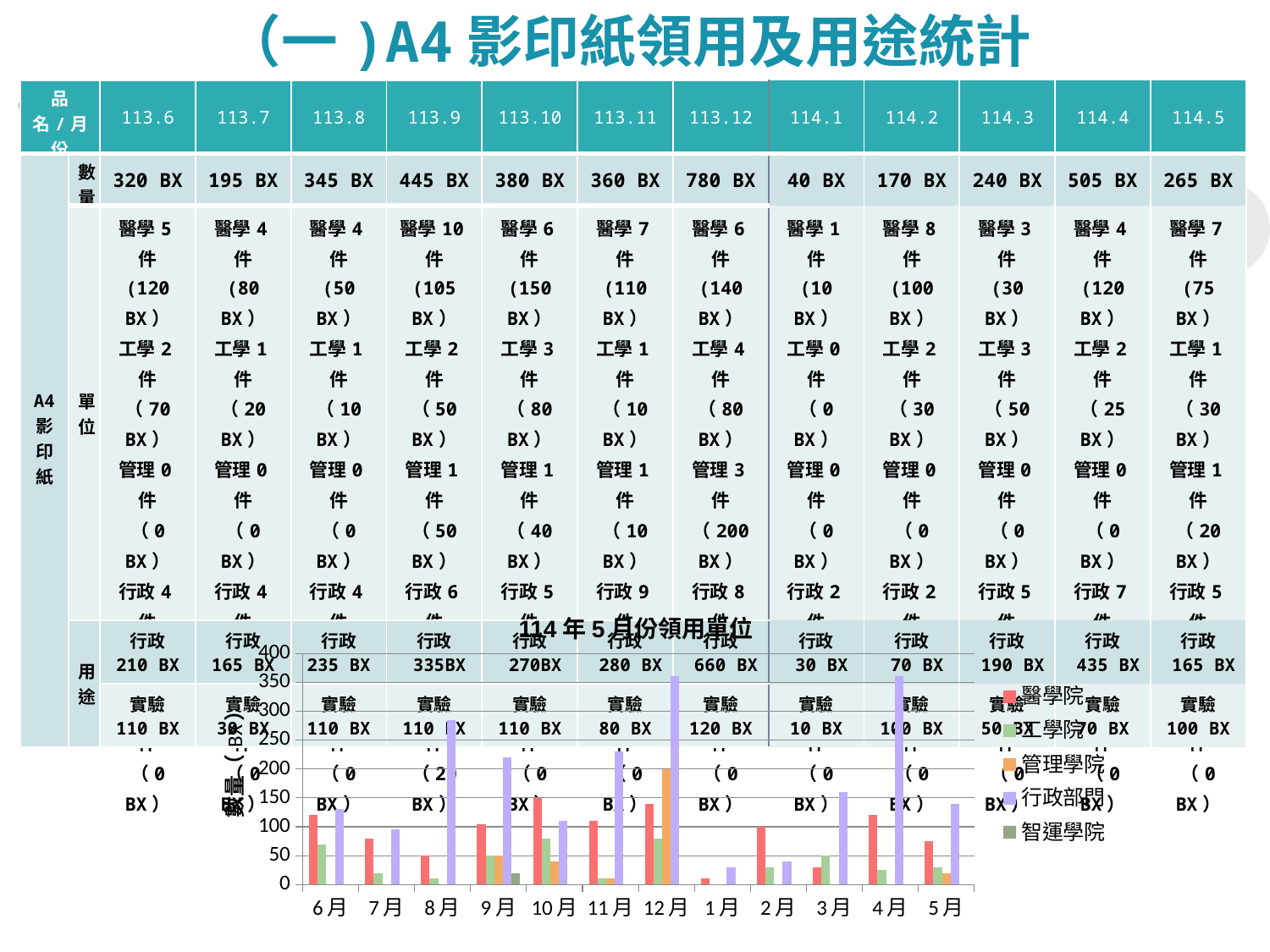

2
（一)A4影印紙領用及用途統計表
| 品名/月份 |  | 113.6 | 113.7 | 113.8 | 113.9 | 113.10 | 113.11 | 113.12 | 114.1 | 114.2 | 114.3 | 114.4 | 114.5 |
| --- | --- | --- | --- | --- | --- | --- | --- | --- | --- | --- | --- | --- | --- |
| A4 影印紙 | 數量 | 320 BX | 195 BX | 345 BX | 445 BX | 380 BX | 360 BX | 780 BX | 40 BX | 170 BX | 240 BX | 505 BX | 265 BX |
|  | 單位 | 醫學5件 (120 BX） 工學2件 （70 BX） 管理0件 （0 BX） 行政4件 （130 BX） 智運0件 （0 BX） | 醫學4件 (80 BX） 工學1件 （20 BX） 管理0件 （0 BX） 行政4件 （95 BX） 智運0件 （0 BX） | 醫學4件 (50 BX） 工學1件 （10 BX） 管理0件 （0 BX） 行政4件 （285 BX） 智運0件 （0 BX） | 醫學10件 (105 BX） 工學2件 （50 BX） 管理1件 （50 BX） 行政6件 （220 BX） 智運2件 （20 BX） | 醫學6件 (150 BX） 工學3件 （80 BX） 管理1件 （40 BX） 行政5件 （110 BX） 智運0件 （0 BX） | 醫學7件 (110 BX） 工學1件 （10 BX） 管理1件 （10 BX） 行政9件 （230 BX） 智運0件 （0 BX） | 醫學6件 (140 BX） 工學4件 （80 BX） 管理3件 （200 BX） 行政8件 （360 BX） 智運0件 （0 BX） | 醫學1件 (10 BX） 工學0件 （0 BX） 管理0件 （0 BX） 行政2件 （30 BX） 智運0件 （0 BX） | 醫學8件 (100 BX） 工學2件 （30 BX） 管理0件 （0 BX） 行政2件 （40 BX） 智運0件 （0 BX） | 醫學3件 (30 BX） 工學3件 （50 BX） 管理0件 （0 BX） 行政5件 （160 BX） 智運0件 （0 BX） | 醫學4件 (120 BX） 工學2件 （25 BX） 管理0件 （0 BX） 行政7件 （360 BX） 智運0件 （0 BX） | 醫學7件 (75 BX） 工學1件 （30 BX） 管理1件 （20 BX） 行政5件 （140 BX） 智運0件 （0 BX） |
|  | 用途 | 行政 210 BX | 行政 165 BX | 行政 235 BX | 行政 335BX | 行政 270BX | 行政 280 BX | 行政 660 BX | 行政 30 BX | 行政 70 BX | 行政 190 BX | 行政 435 BX | 行政 165 BX |
|  |  | 實驗 110 BX | 實驗 30 BX | 實驗 110 BX | 實驗 110 BX | 實驗 110 BX | 實驗 80 BX | 實驗 120 BX | 實驗 10 BX | 實驗 100 BX | 實驗 50 BX | 實驗 70 BX | 實驗 100 BX |

114年5月份領用單位

### Chart

| Category | 醫學院 | 工學院 | 管理學院 | 行政部門 | 智運學院 |
|---|---|---|---|---|---|
| 6月 | 120.0 | 70.0 | 0.0 | 130.0 | 0.0 |
| 7月 | 80.0 | 20.0 | 0.0 | 95.0 | 0.0 |
| 8月 | 50.0 | 10.0 | 0.0 | 285.0 | 0.0 |
| 9月 | 105.0 | 50.0 | 50.0 | 220.0 | 20.0 |
| 10月 | 150.0 | 80.0 | 40.0 | 110.0 | 0.0 |
| 11月 | 110.0 | 10.0 | 10.0 | 230.0 | 0.0 |
| 12月 | 140.0 | 80.0 | 200.0 | 360.0 | 0.0 |
| 1月 | 10.0 | 0.0 | 0.0 | 30.0 | 0.0 |
| 2月 | 100.0 | 30.0 | 0.0 | 40.0 | 0.0 |
| 3月 | 30.0 | 50.0 | 0.0 | 160.0 | 0.0 |
| 4月 | 120.0 | 25.0 | 0.0 | 360.0 | 0.0 |
| 5月 | 75.0 | 30.0 | 20.0 | 140.0 | 0.0 |